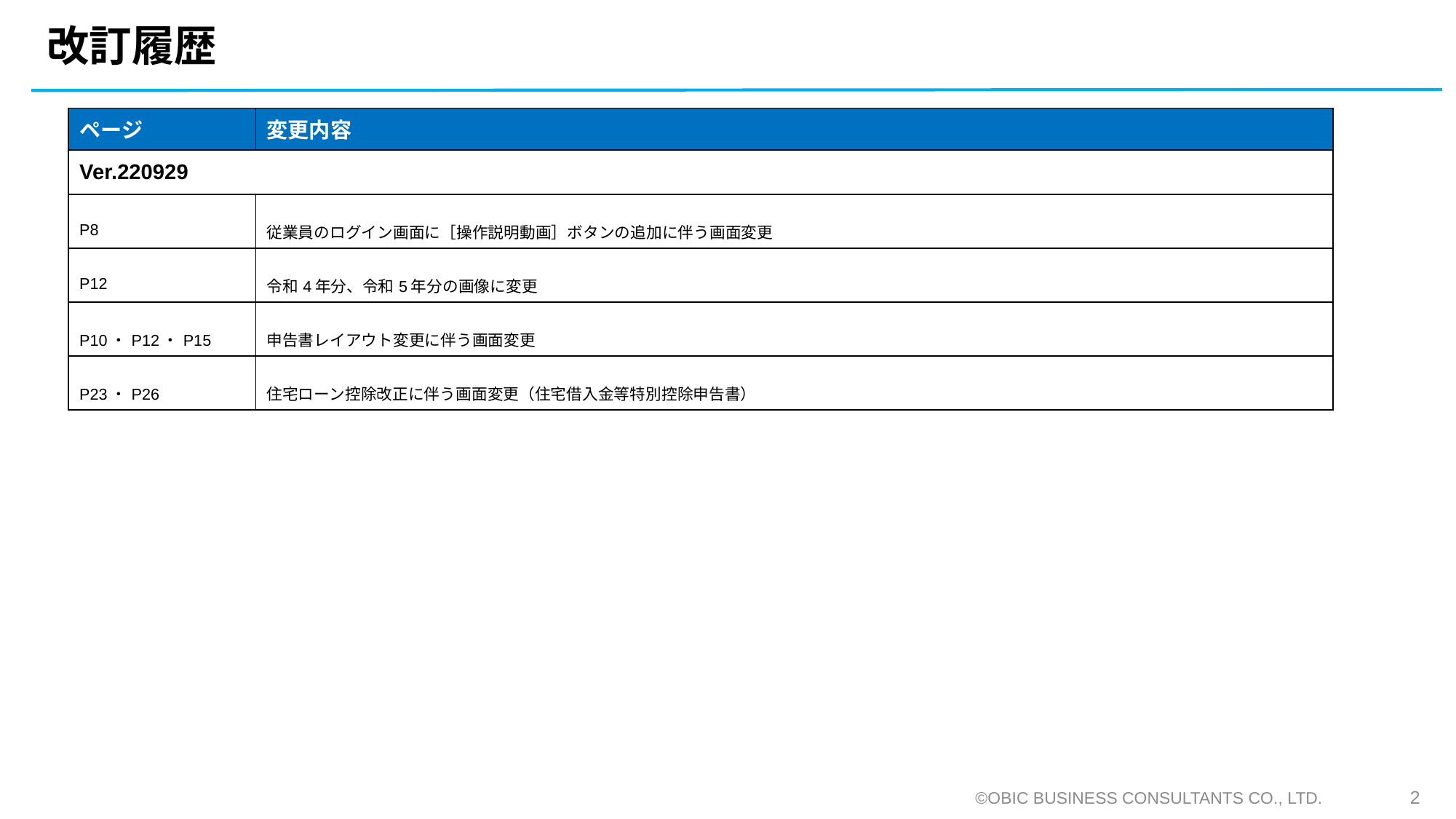

# 改訂履歴

| ページ | 変更内容 |
| --- | --- |
| Ver.220929 |  |
| P8 | 従業員のログイン画面に［操作説明動画］ボタンの追加に伴う画面変更 |
| P12 | 令和4年分、令和5年分の画像に変更 |
| P10・P12・P15 | 申告書レイアウト変更に伴う画面変更 |
| P23・P26 | 住宅ローン控除改正に伴う画面変更（住宅借入金等特別控除申告書） |
©OBIC BUSINESS CONSULTANTS CO., LTD.
2